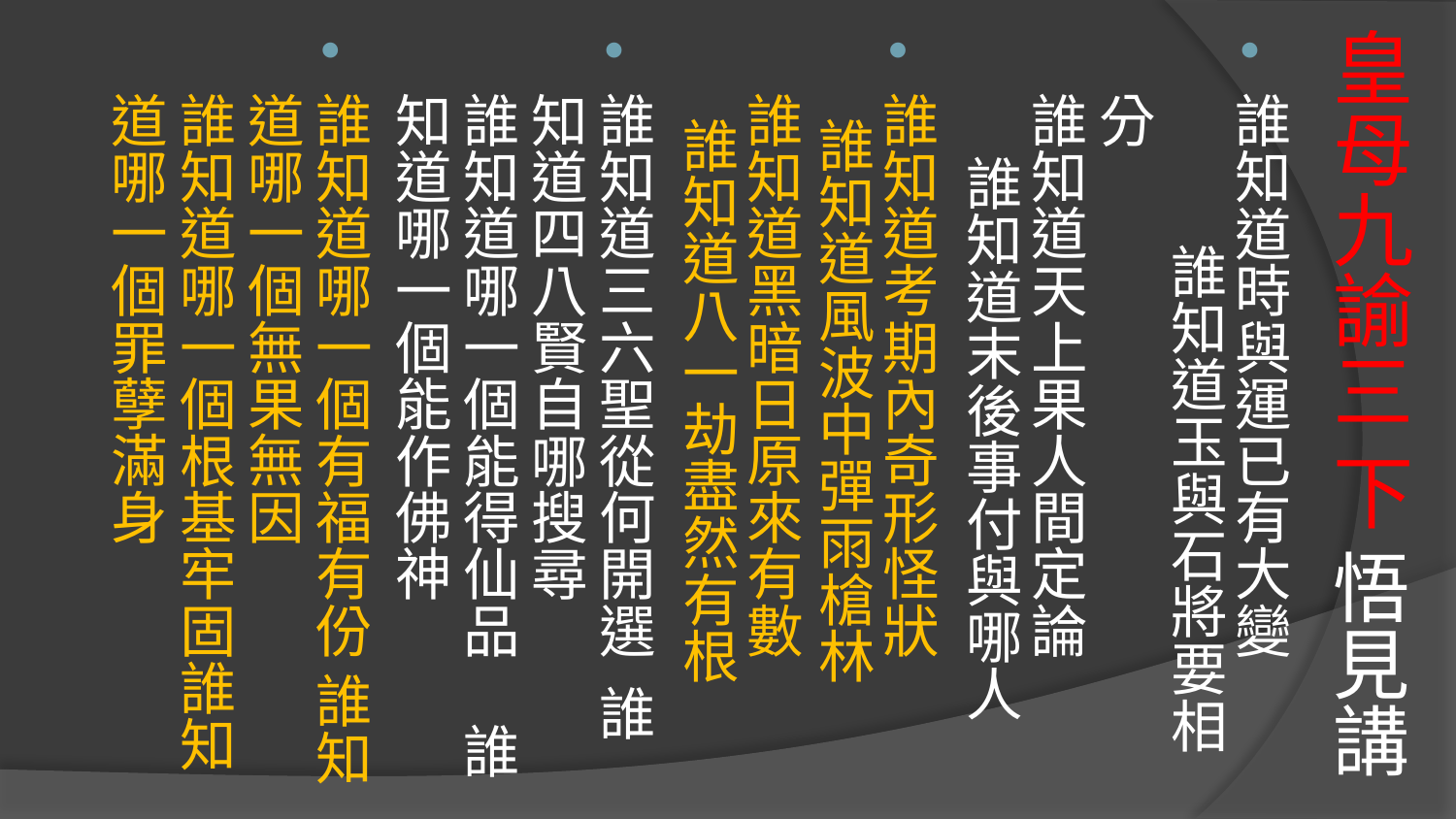

# 皇母九諭三 下 悟見講
誰知道時與運已有大變                       誰知道玉與石將要相分
誰知道天上果人間定論                誰知道末後事付與哪人
誰知道考期內奇形怪狀             誰知道風波中彈雨槍林
誰知道黑暗日原來有數             誰知道八一劫盡然有根
誰知道三六聖從何開選  誰知道四八賢自哪搜尋
誰知道哪一個能得仙品     誰知道哪一個能作佛神
誰知道哪一個有福有份 誰知道哪一個無果無因
誰知道哪一個根基牢固誰知道哪一個罪孽滿身